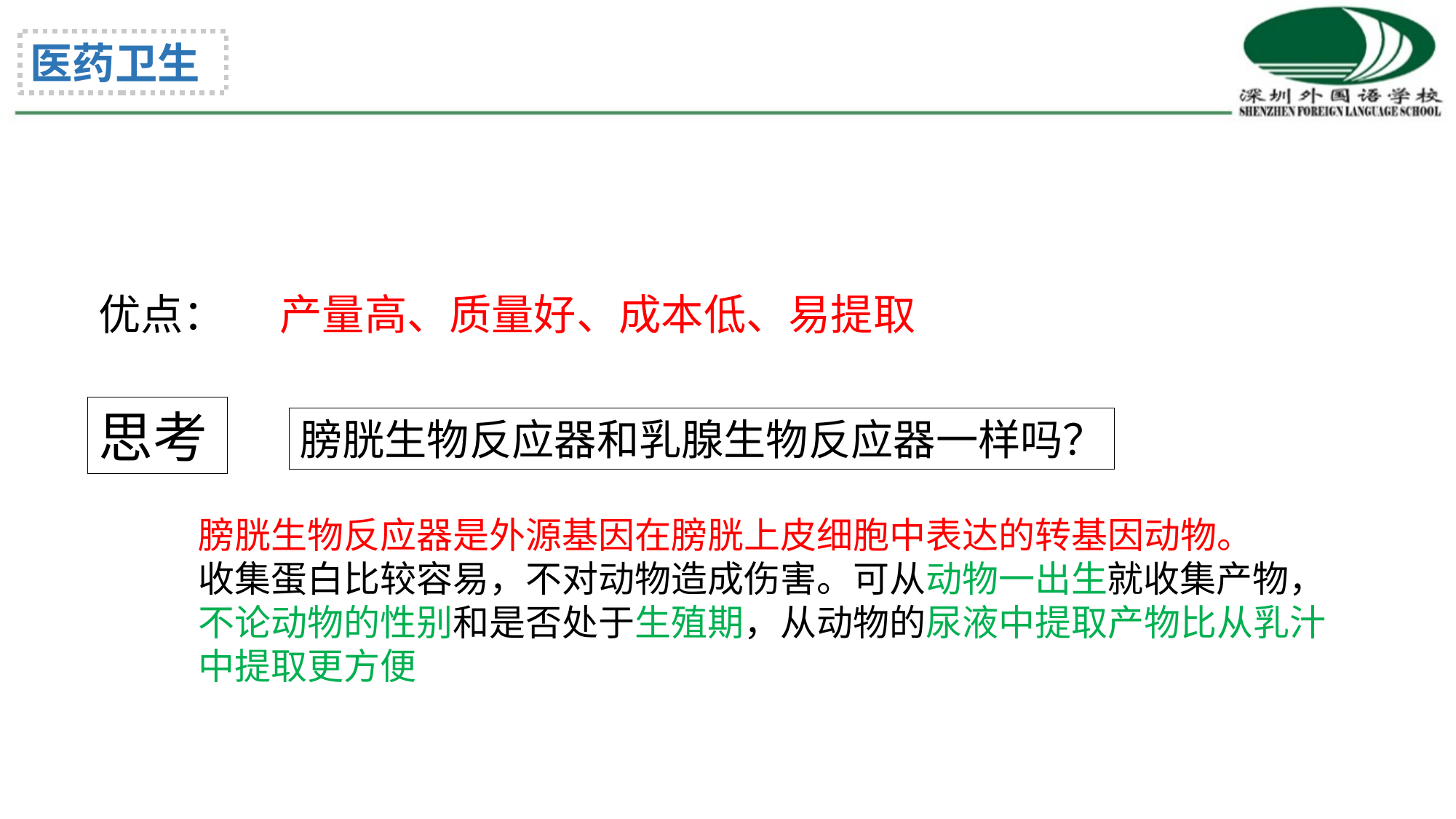

基因工程的应用——
医药卫生
优点：
产量高、质量好、成本低、易提取
思考
膀胱生物反应器和乳腺生物反应器一样吗？
膀胱生物反应器是外源基因在膀胱上皮细胞中表达的转基因动物。
收集蛋白比较容易，不对动物造成伤害。可从动物一出生就收集产物，不论动物的性别和是否处于生殖期，从动物的尿液中提取产物比从乳汁中提取更方便